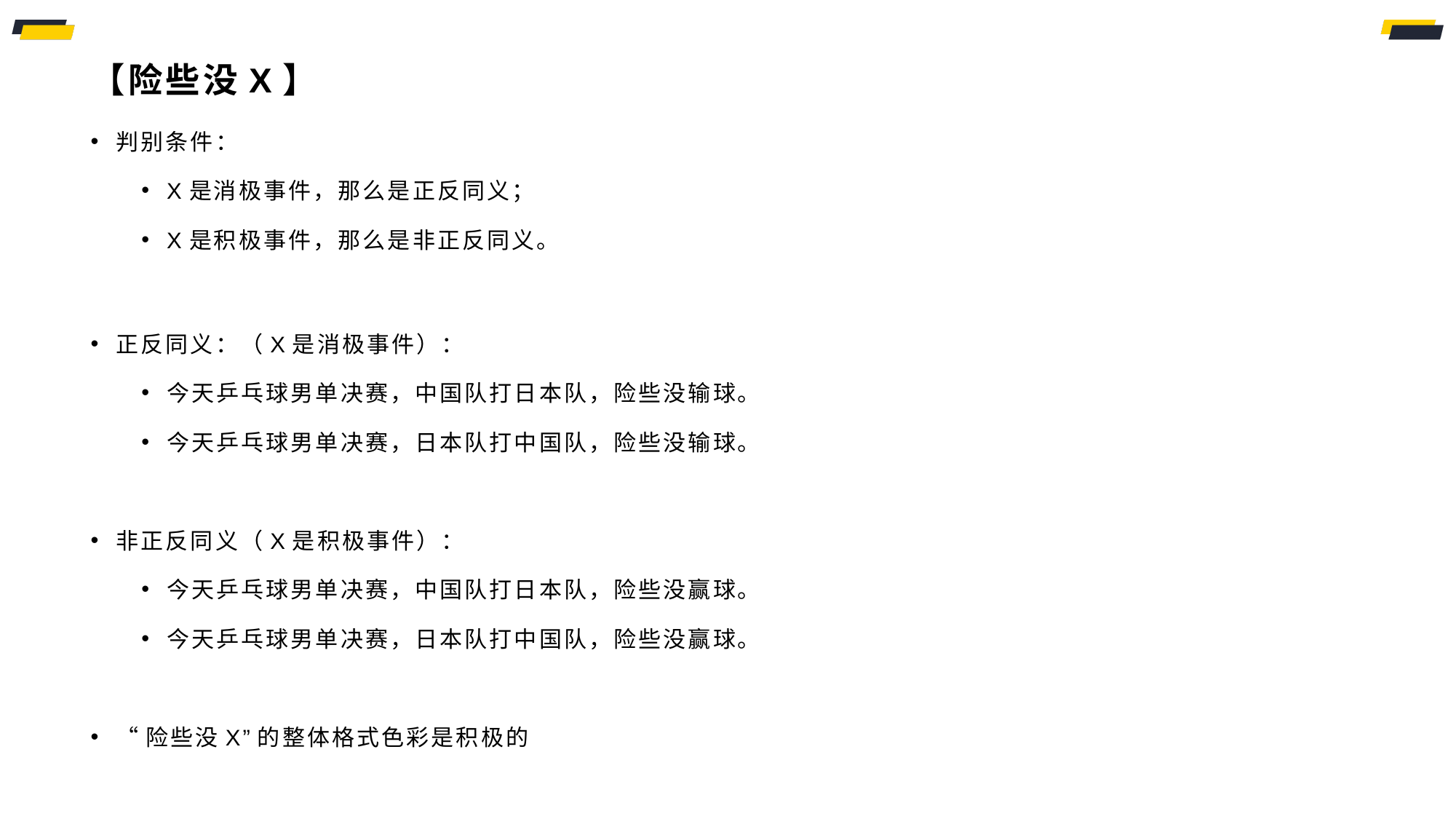

# 【险些没X】
判别条件：
X是消极事件，那么是正反同义；
X是积极事件，那么是非正反同义。

正反同义：（X是消极事件）：
今天乒乓球男单决赛，中国队打日本队，险些没输球。
今天乒乓球男单决赛，日本队打中国队，险些没输球。

非正反同义（X是积极事件）：
今天乒乓球男单决赛，中国队打日本队，险些没赢球。
今天乒乓球男单决赛，日本队打中国队，险些没赢球。

“险些没X”的整体格式色彩是积极的